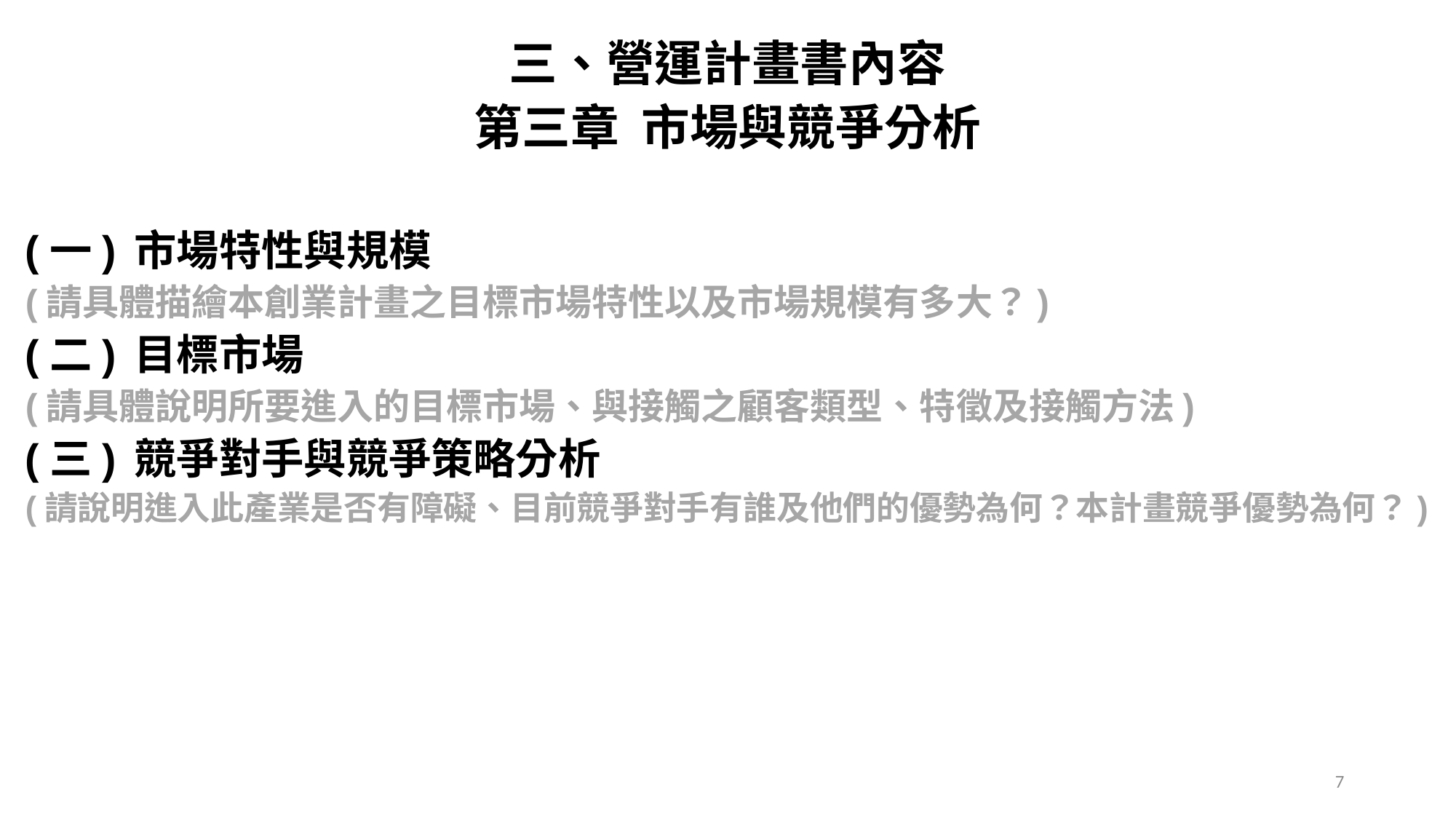

三、營運計畫書內容
第三章  市場與競爭分析

(一)	市場特性與規模
(請具體描繪本創業計畫之目標市場特性以及市場規模有多大？)
(二)	目標市場
(請具體說明所要進入的目標市場、與接觸之顧客類型、特徵及接觸方法)
(三)	競爭對手與競爭策略分析
(請說明進入此產業是否有障礙、目前競爭對手有誰及他們的優勢為何？本計畫競爭優勢為何？)
7